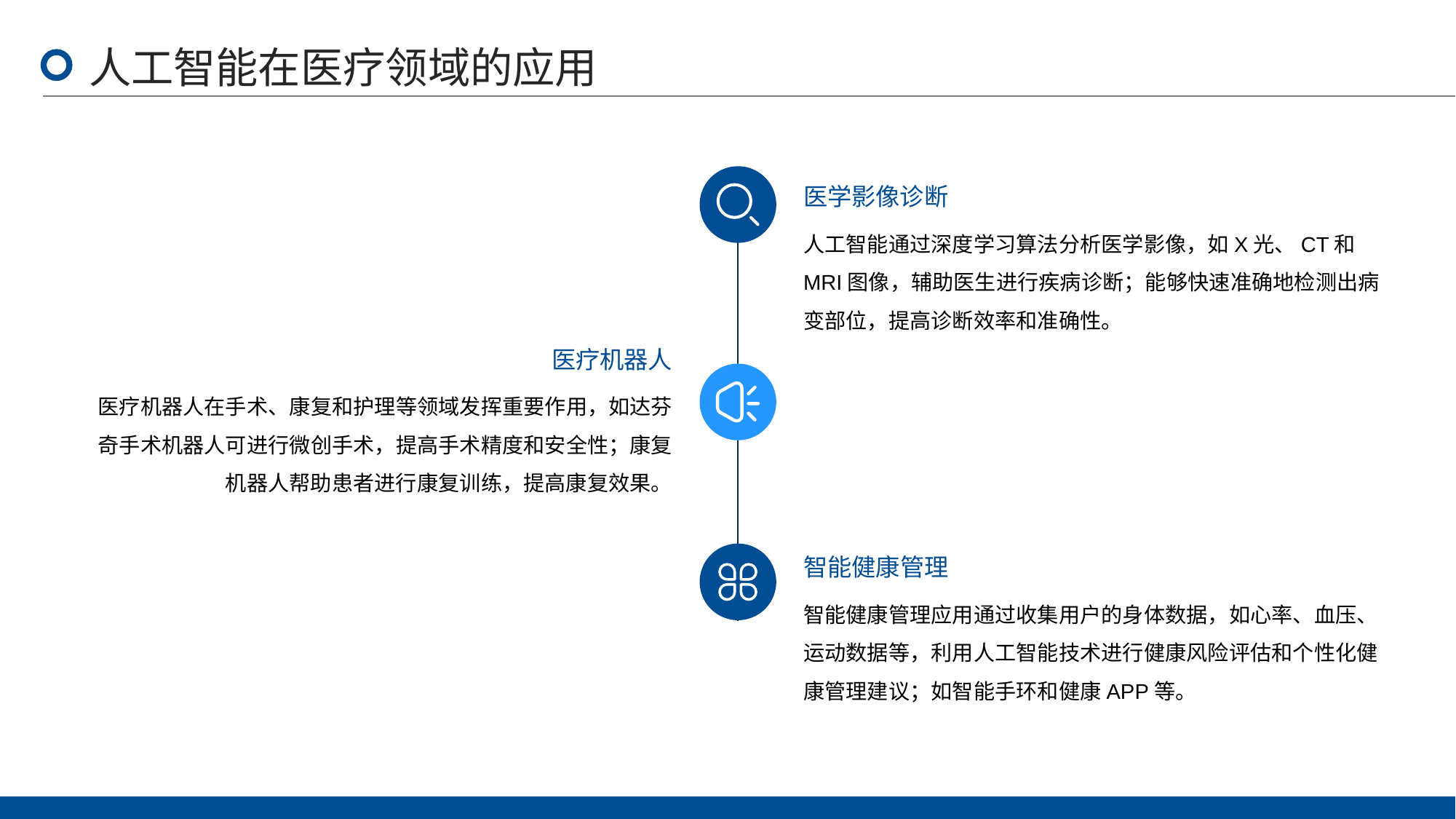

人工智能在医疗领域的应用

医学影像诊断

人工智能通过深度学习算法分析医学影像，如X光、CT和MRI图像，辅助医生进行疾病诊断；能够快速准确地检测出病变部位，提高诊断效率和准确性。
医疗机器人

医疗机器人在手术、康复和护理等领域发挥重要作用，如达芬奇手术机器人可进行微创手术，提高手术精度和安全性；康复机器人帮助患者进行康复训练，提高康复效果。

智能健康管理

智能健康管理应用通过收集用户的身体数据，如心率、血压、运动数据等，利用人工智能技术进行健康风险评估和个性化健康管理建议；如智能手环和健康APP等。